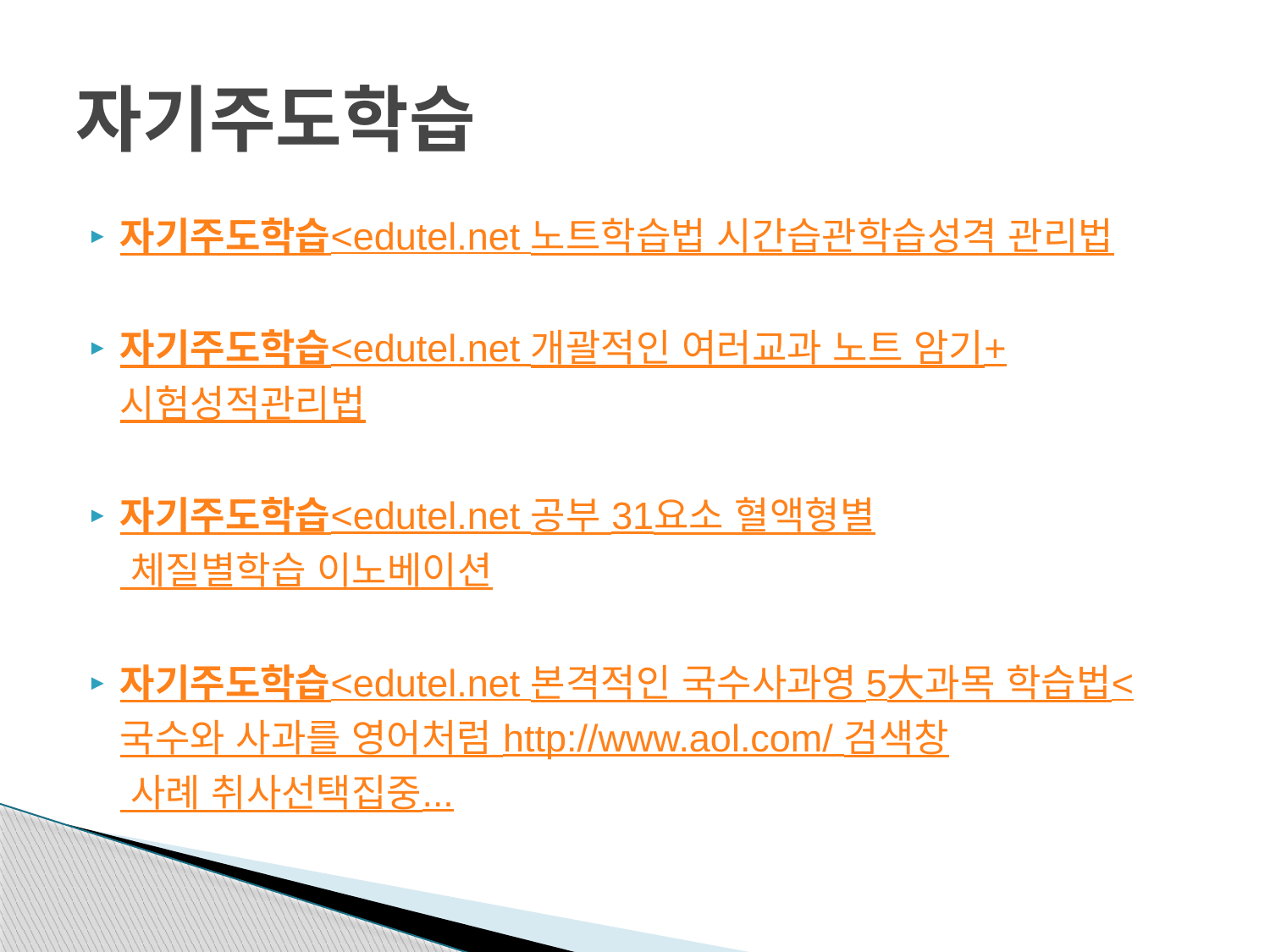

# 자기주도학습
자기주도학습<edutel.net 노트학습법 시간습관학습성격 관리법

자기주도학습<edutel.net 개괄적인 여러교과 노트 암기+시험성적관리법

자기주도학습<edutel.net 공부 31요소 혈액형별 체질별학습 이노베이션

자기주도학습<edutel.net 본격적인 국수사과영 5大과목 학습법<국수와 사과를 영어처럼 http://www.aol.com/ 검색창 사례 취사선택집중...